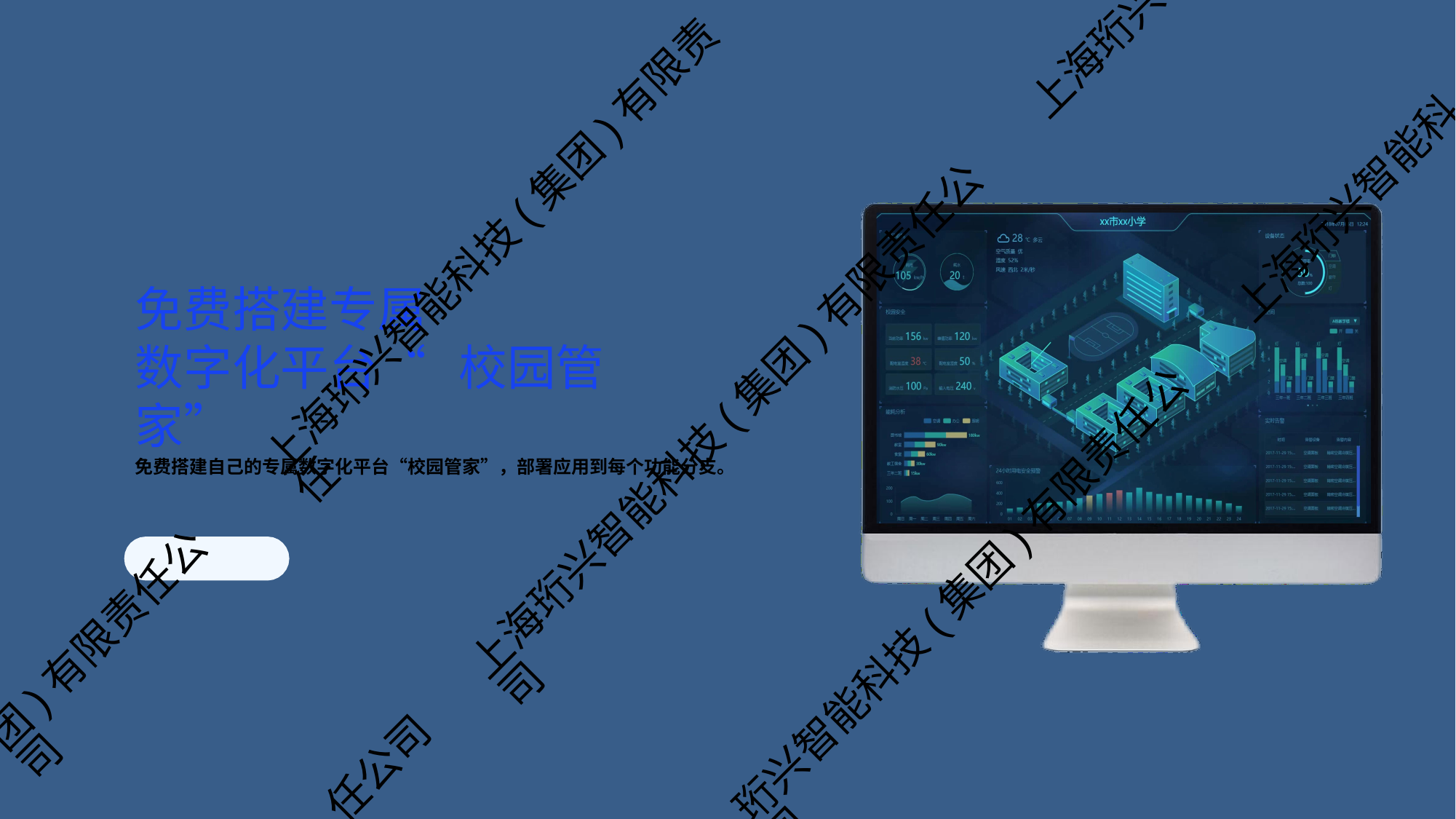

上海珩兴
上海珩兴智能科

上海珩兴智能科技(集团)有限责任
# 免费搭建专属
数字化平台“校园管家”
上海珩兴智能科技(集团)有限责任公司
免费搭建自己的专属数字化平台“校园管家”，部署应用到每个功能分支。

珩兴智能科技(集团)有限责任公司
团)有限责任公司
任公司